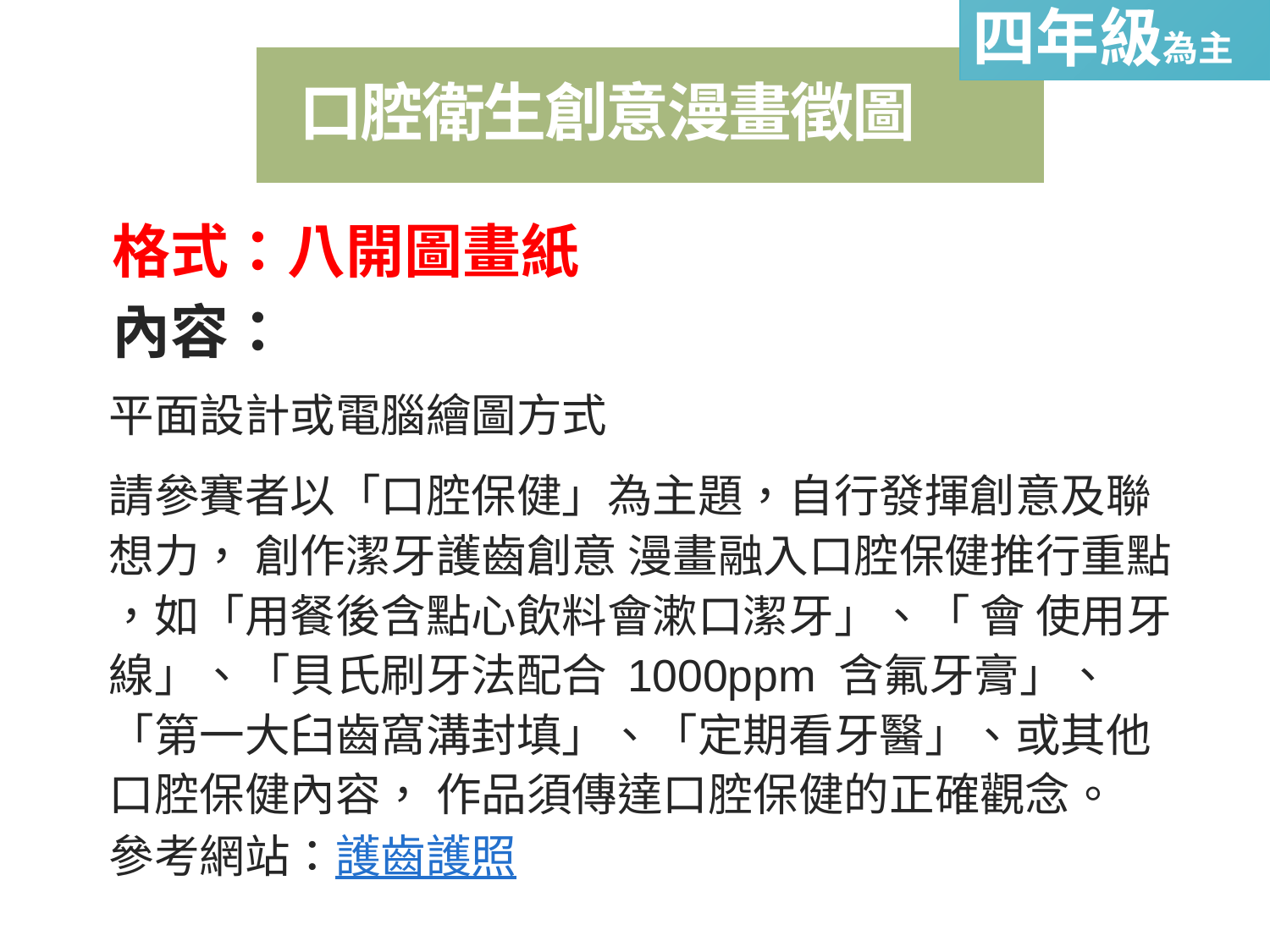

四年級為主
# 口腔衛生創意漫畫徵圖
格式：八開圖畫紙
內容：
平面設計或電腦繪圖方式
請參賽者以「口腔保健」為主題，自行發揮創意及聯想力， 創作潔牙護齒創意 漫畫融入口腔保健推行重點 ，如「用餐後含點心飲料會漱口潔牙」、「 會 使用牙線」、「貝氏刷牙法配合 1000ppm 含氟牙膏」、「第一大臼齒窩溝封填」、「定期看牙醫」、或其他口腔保健內容， 作品須傳達口腔保健的正確觀念。
參考網站：護齒護照